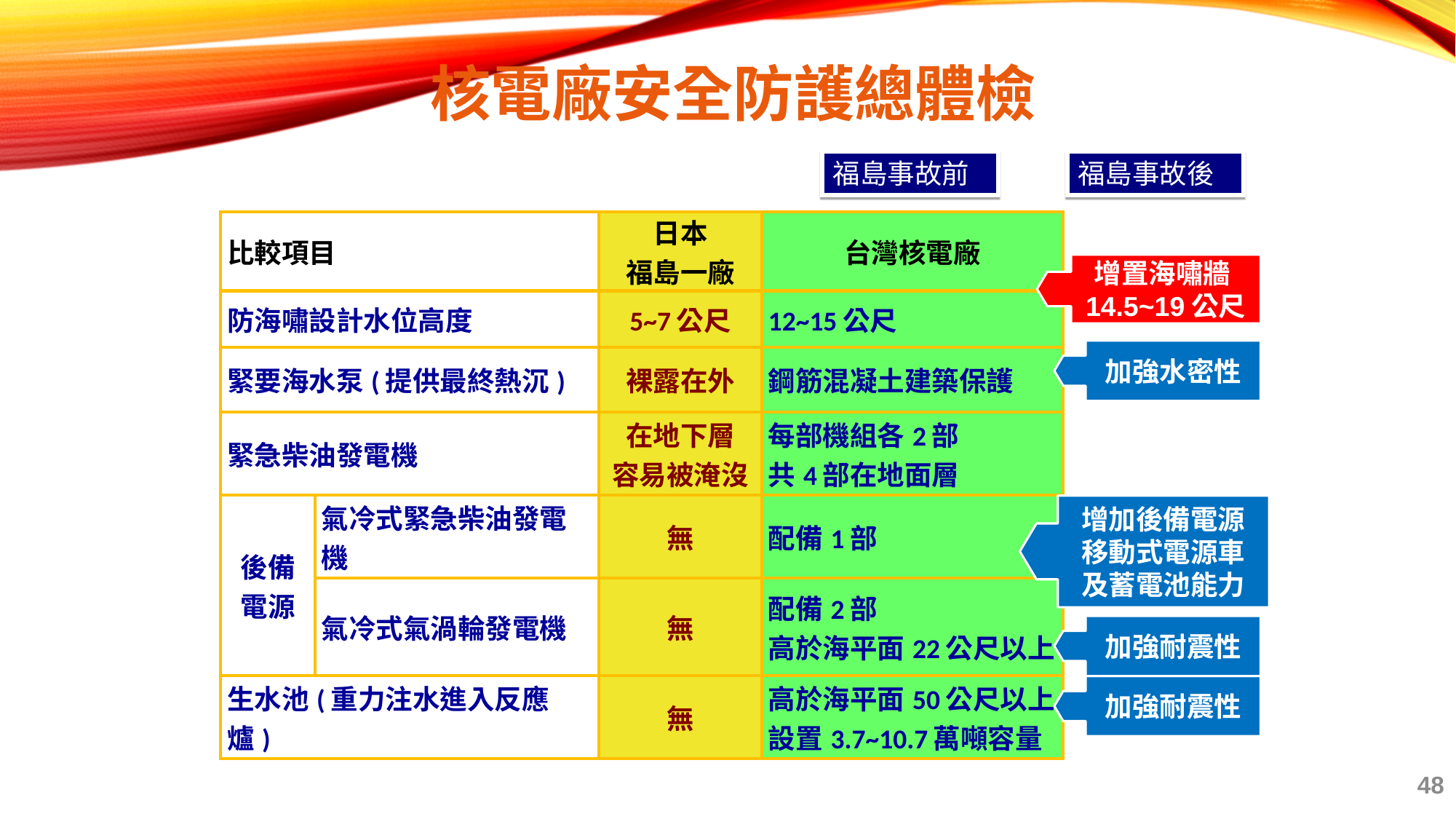

核電廠安全防護總體檢
福島事故前
福島事故後
| 比較項目 |  | 日本 福島一廠 | 台灣核電廠 |
| --- | --- | --- | --- |
| 防海嘯設計水位高度 |  | 5~7公尺 | 12~15公尺 |
| 緊要海水泵(提供最終熱沉) |  | 裸露在外 | 鋼筋混凝土建築保護 |
| 緊急柴油發電機 |  | 在地下層 容易被淹沒 | 每部機組各2部 共4部在地面層 |
| 後備 電源 | 氣冷式緊急柴油發電機 | 無 | 配備1部 |
|  | 氣冷式氣渦輪發電機 | 無 | 配備2部 高於海平面22公尺以上 |
| 生水池(重力注水進入反應爐) |  | 無 | 高於海平面50公尺以上設置3.7~10.7萬噸容量 |
增置海嘯牆14.5~19公尺
加強水密性
增加後備電源
移動式電源車及蓄電池能力
加強耐震性
加強耐震性
48